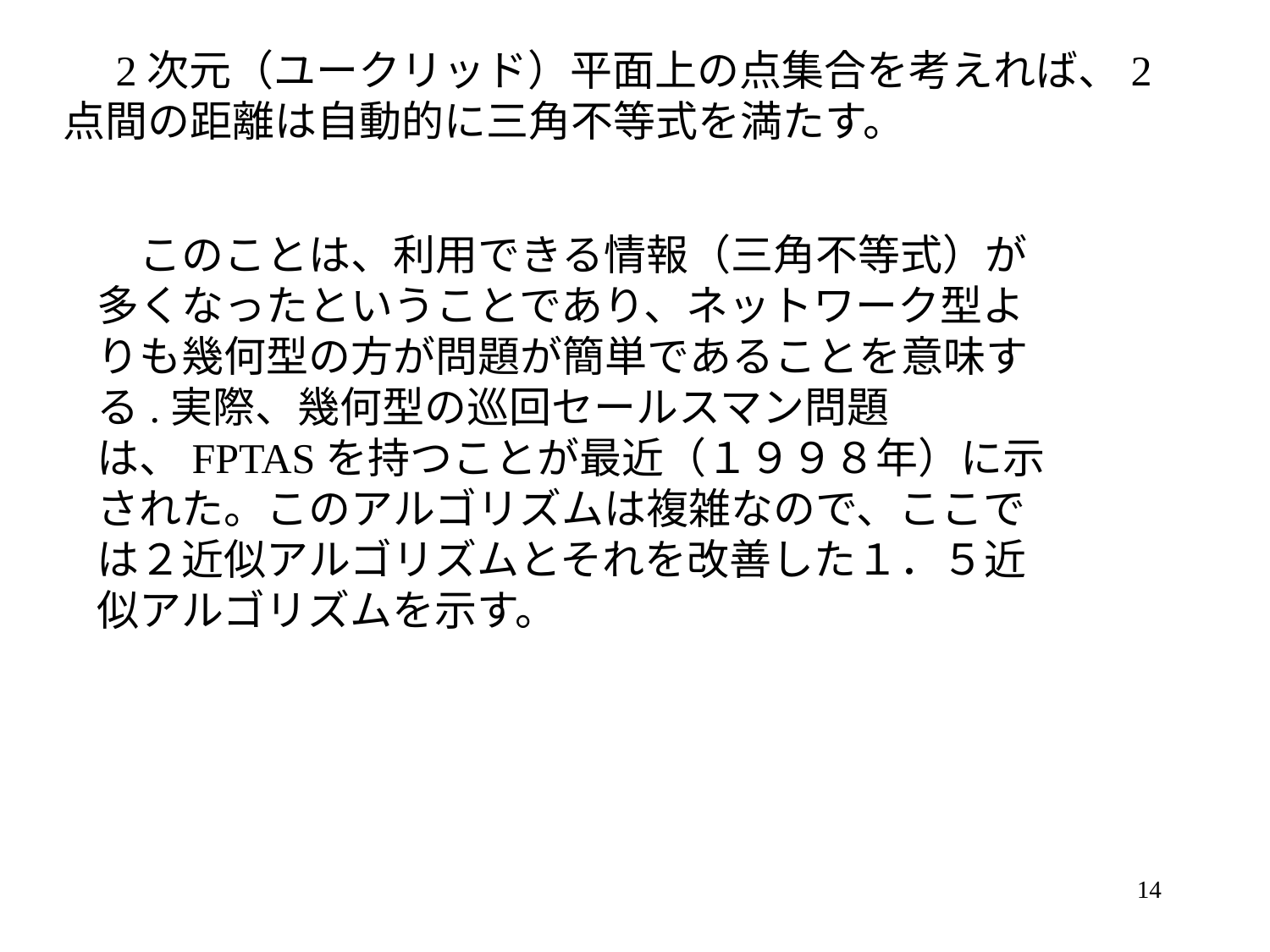

2次元（ユークリッド）平面上の点集合を考えれば、2点間の距離は自動的に三角不等式を満たす。
　このことは、利用できる情報（三角不等式）が多くなったということであり、ネットワーク型よりも幾何型の方が問題が簡単であることを意味する.実際、幾何型の巡回セールスマン問題は、FPTASを持つことが最近（１９９８年）に示された。このアルゴリズムは複雑なので、ここでは２近似アルゴリズムとそれを改善した１．５近似アルゴリズムを示す。
14